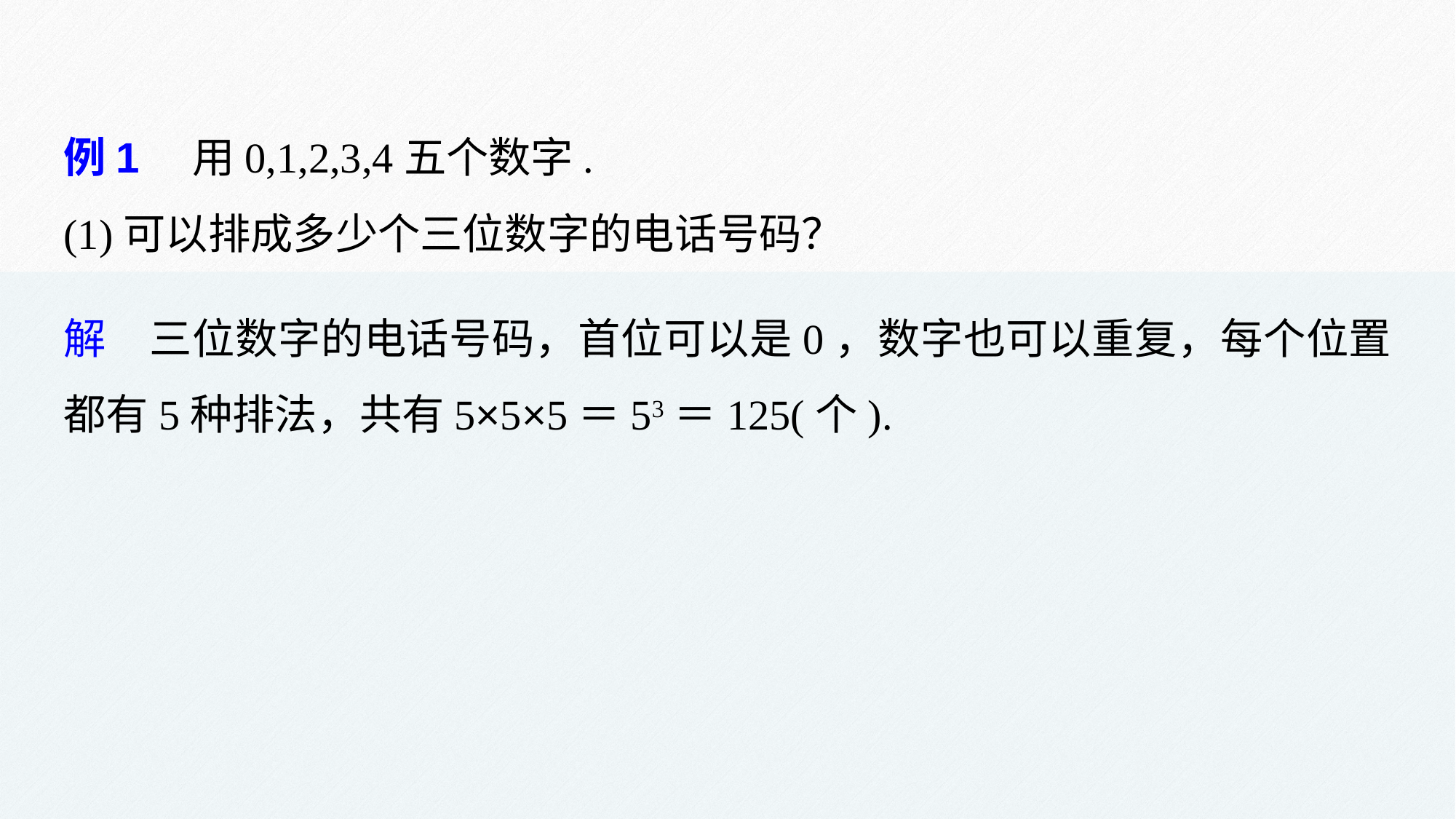

例1　用0,1,2,3,4五个数字.
(1)可以排成多少个三位数字的电话号码？
解　三位数字的电话号码，首位可以是0，数字也可以重复，每个位置都有5种排法，共有5×5×5＝53＝125(个).